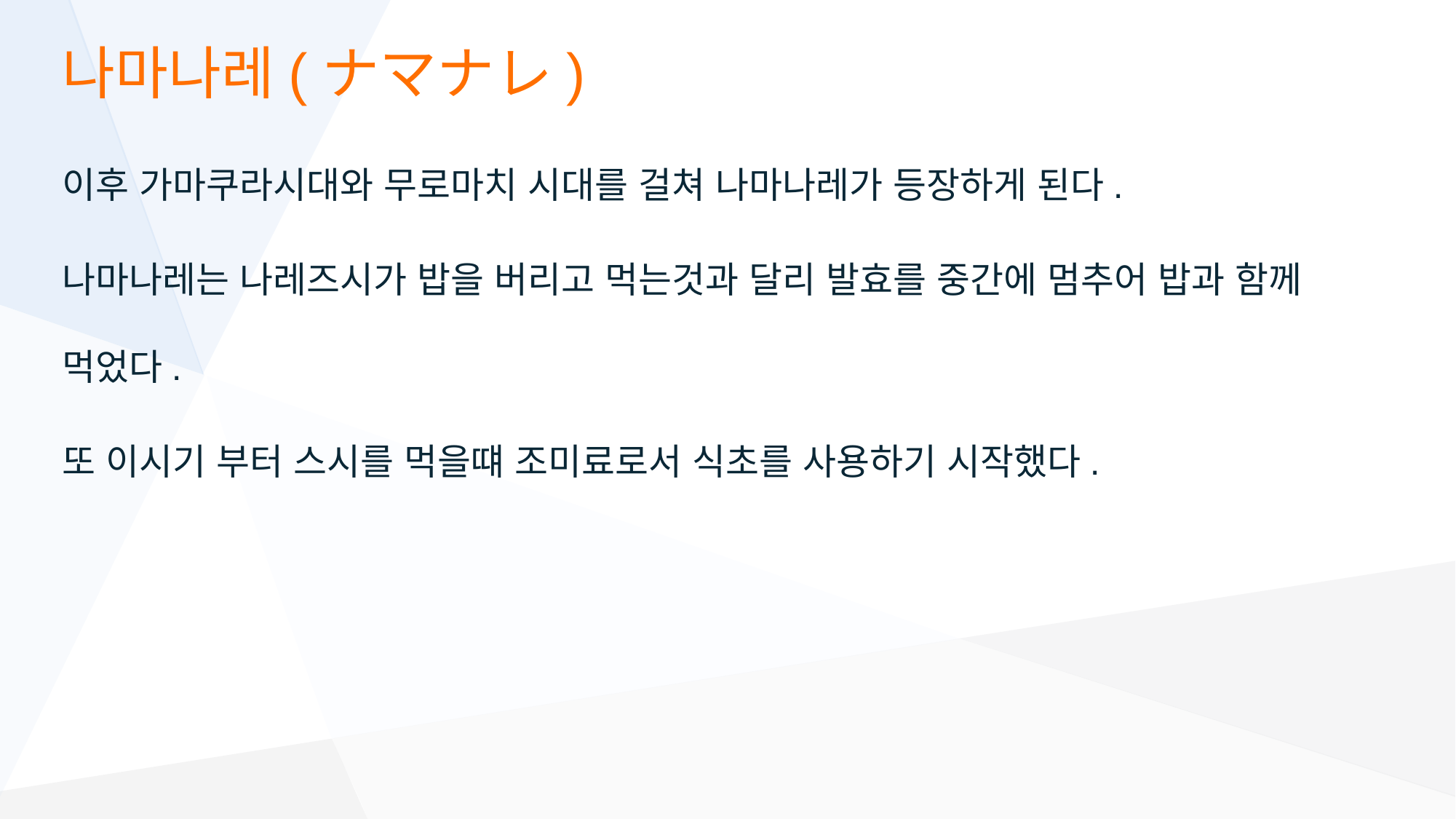

# 나마나레(ナマナレ)
이후 가마쿠라시대와 무로마치 시대를 걸쳐 나마나레가 등장하게 된다.
나마나레는 나레즈시가 밥을 버리고 먹는것과 달리 발효를 중간에 멈추어 밥과 함께 먹었다.
또 이시기 부터 스시를 먹을떄 조미료로서 식초를 사용하기 시작했다.